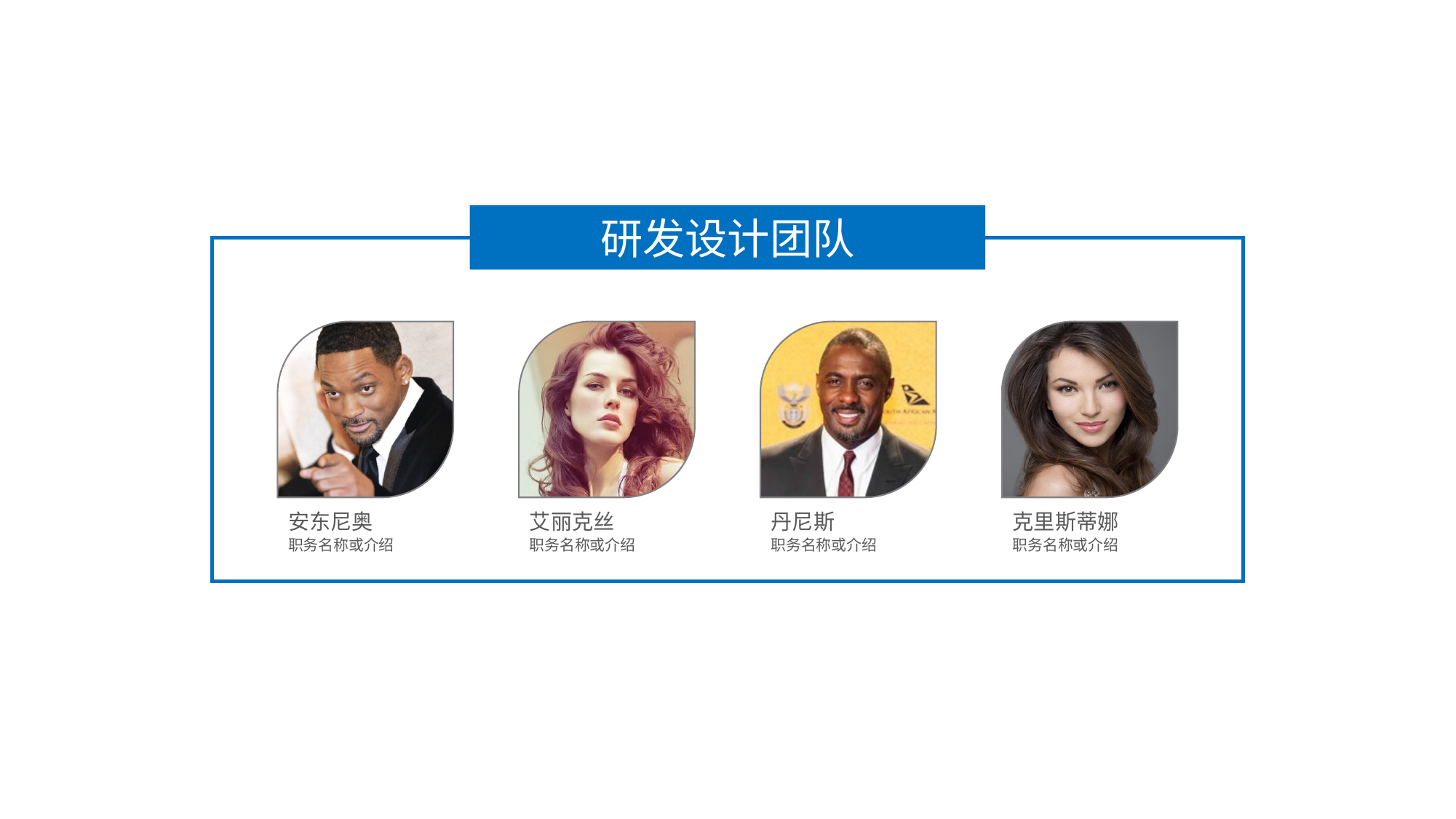

研发设计团队

安东尼奥
职务名称或介绍

艾丽克丝
职务名称或介绍

丹尼斯
职务名称或介绍

克里斯蒂娜
职务名称或介绍